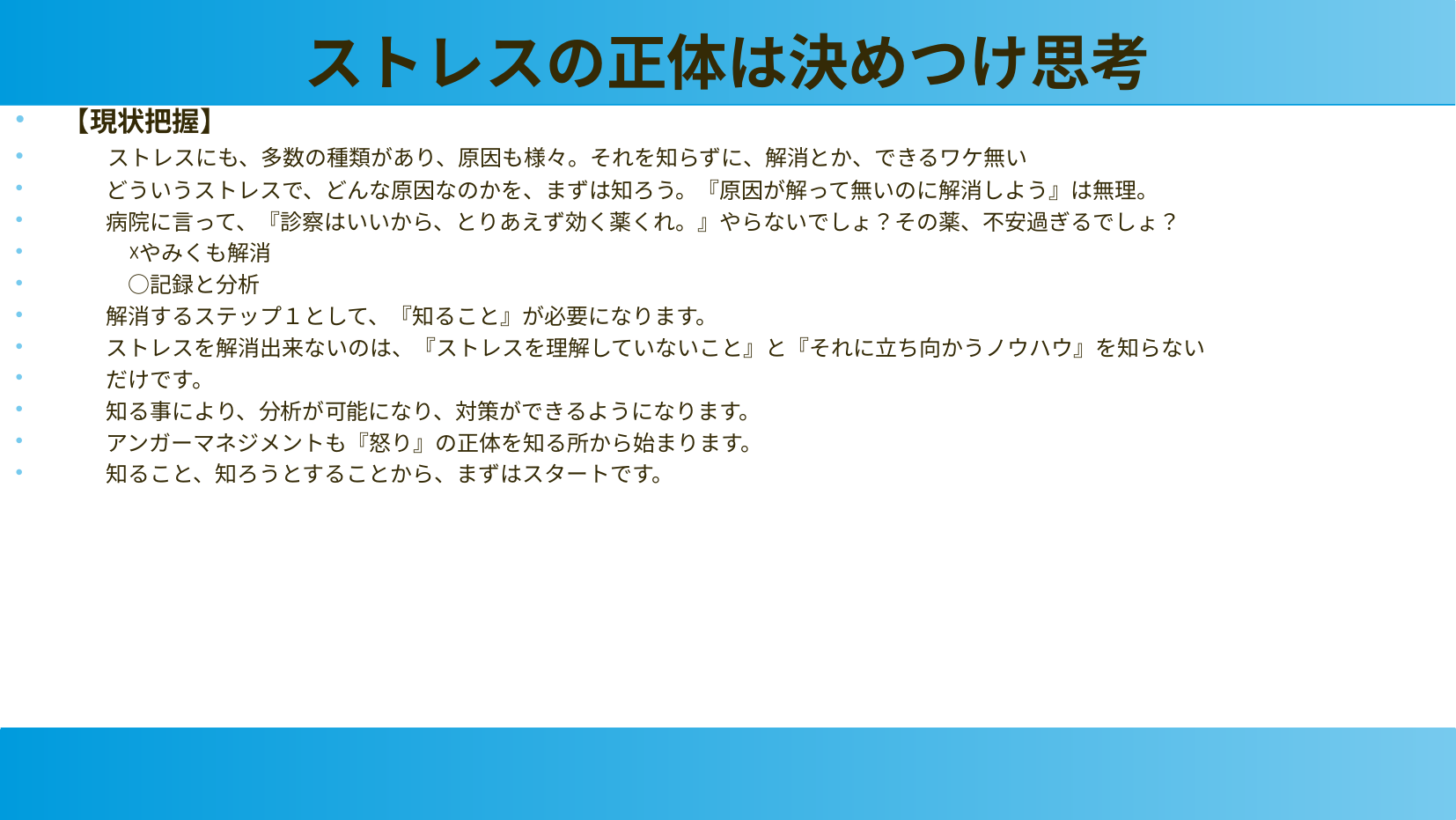

ストレスの正体は決めつけ思考
【現状把握】
　　ストレスにも、多数の種類があり、原因も様々。それを知らずに、解消とか、できるワケ無い
　　どういうストレスで、どんな原因なのかを、まずは知ろう。『原因が解って無いのに解消しよう』は無理。
　　病院に言って、『診察はいいから、とりあえず効く薬くれ。』やらないでしょ？その薬、不安過ぎるでしょ？
　　　☓やみくも解消
　　　○記録と分析
　　解消するステップ１として、『知ること』が必要になります。
　　ストレスを解消出来ないのは、『ストレスを理解していないこと』と『それに立ち向かうノウハウ』を知らない
　　だけです。
　　知る事により、分析が可能になり、対策ができるようになります。
　　アンガーマネジメントも『怒り』の正体を知る所から始まります。
　　知ること、知ろうとすることから、まずはスタートです。